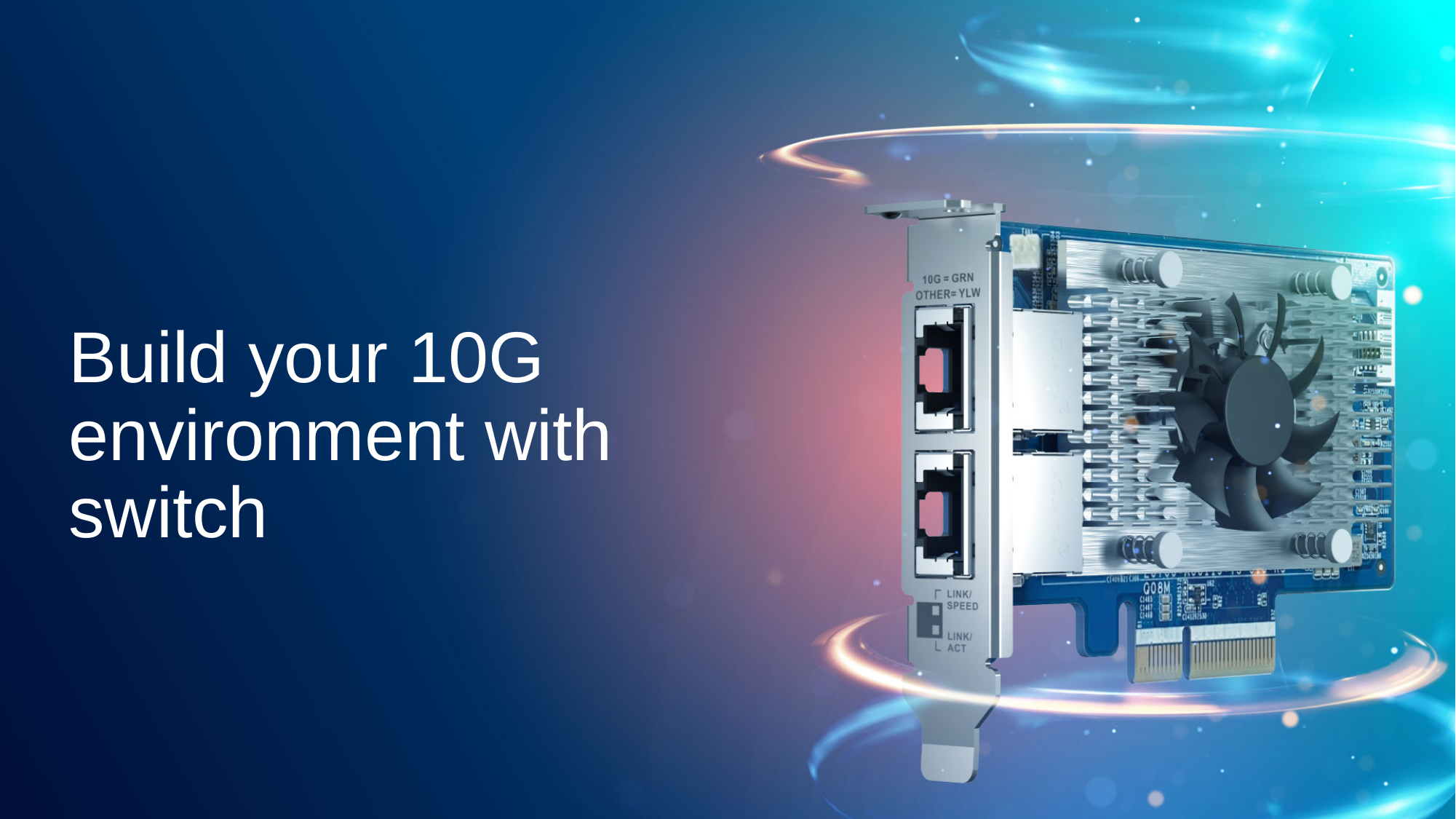

OK
搭配交換機打造 10GbE 環境
# Build your 10G environment with switch